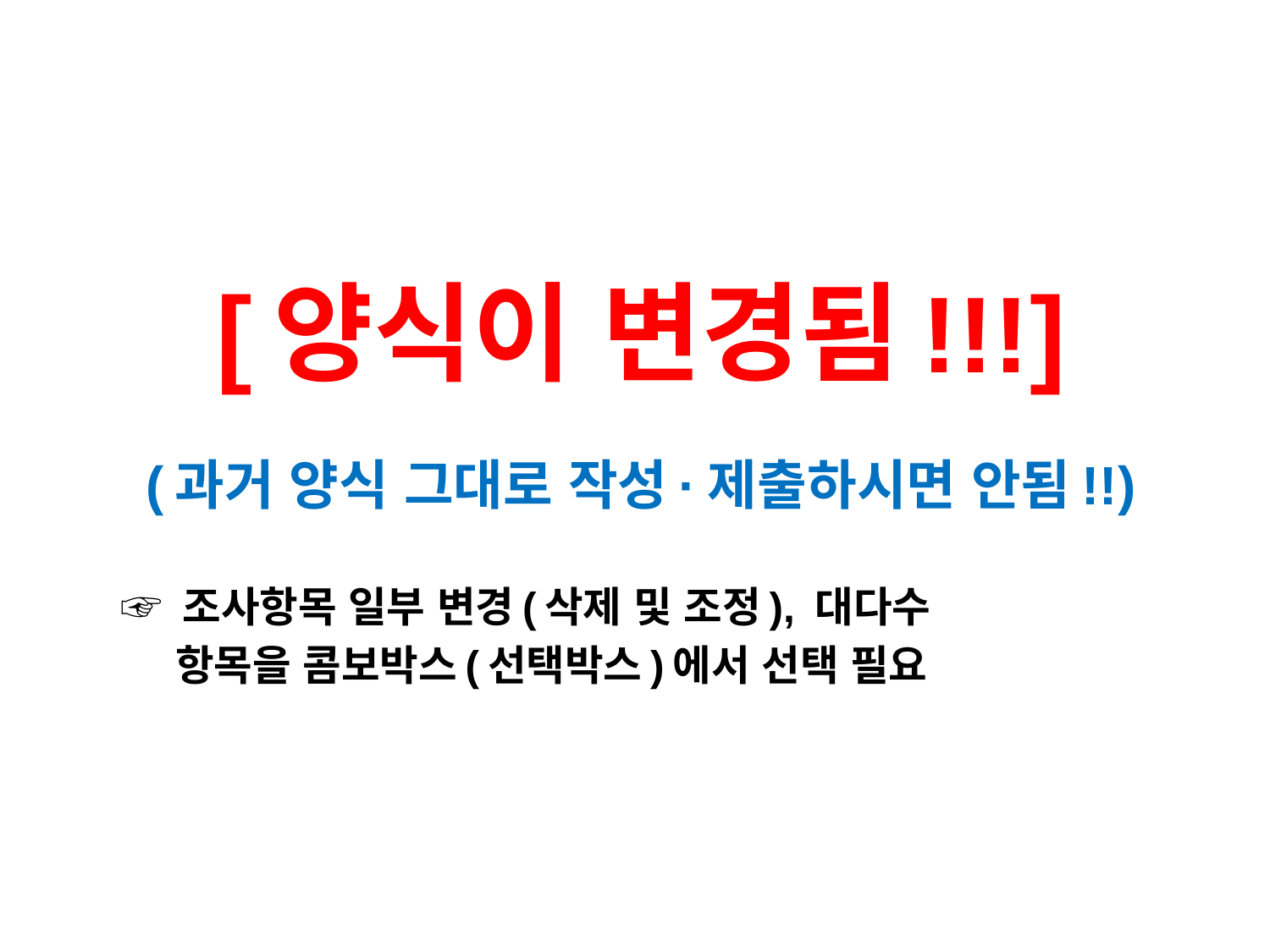

#

[양식이 변경됨!!!]

(과거 양식 그대로 작성·제출하시면 안됨!!)

    ☞ 조사항목 일부 변경(삭제 및 조정), 대다수
        항목을 콤보박스(선택박스)에서 선택 필요